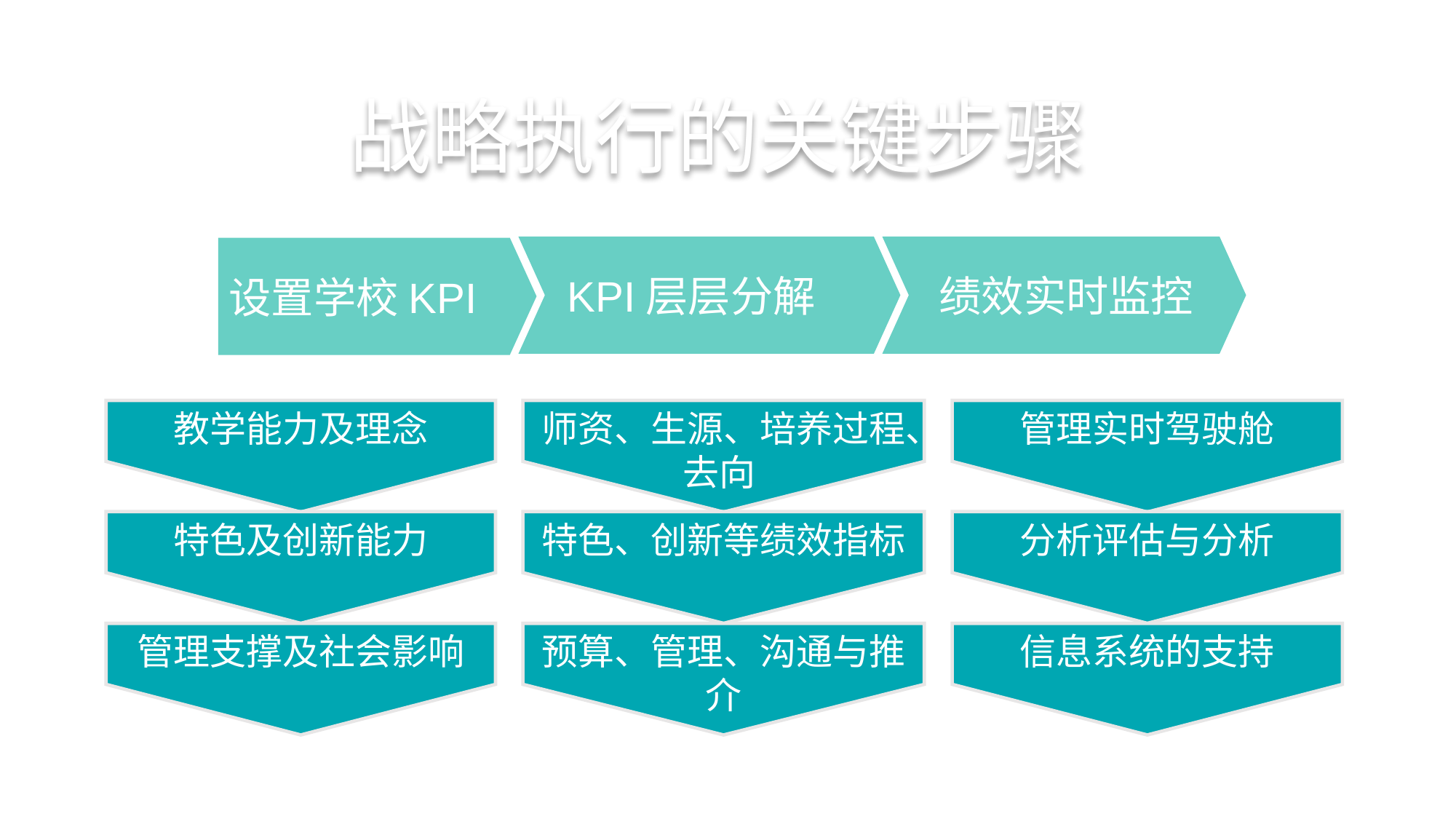

战略执行的关键步骤
 KPI层层分解
 绩效实时监控
设置学校KPI
教学能力及理念
师资、生源、培养过程、去向
管理实时驾驶舱
特色及创新能力
特色、创新等绩效指标
分析评估与分析
管理支撑及社会影响

预算、管理、沟通与推介
信息系统的支持